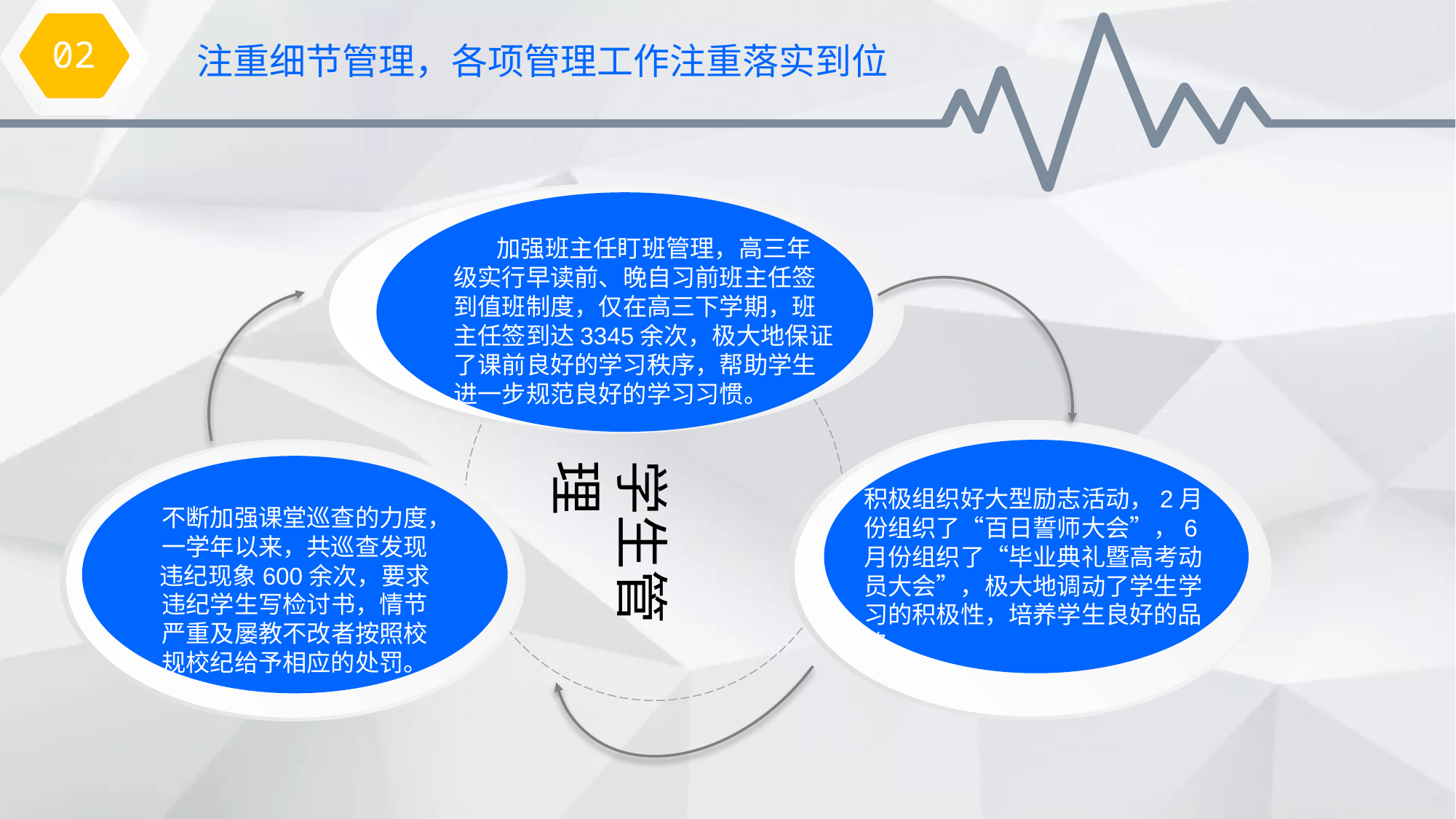

02
注重细节管理，各项管理工作注重落实到位

加强班主任盯班管理，高三年级实行早读前、晚自习前班主任签到值班制度，仅在高三下学期，班主任签到达3345余次，极大地保证了课前良好的学习秩序，帮助学生进一步规范良好的学习习惯。

积极组织好大型励志活动，2月份组织了“百日誓师大会”，6月份组织了“毕业典礼暨高考动员大会”，极大地调动了学生学习的积极性，培养学生良好的品格。
学生管理

不断加强课堂巡查的力度，一学年以来，共巡查发现违纪现象600余次，要求违纪学生写检讨书，情节严重及屡教不改者按照校规校纪给予相应的处罚。